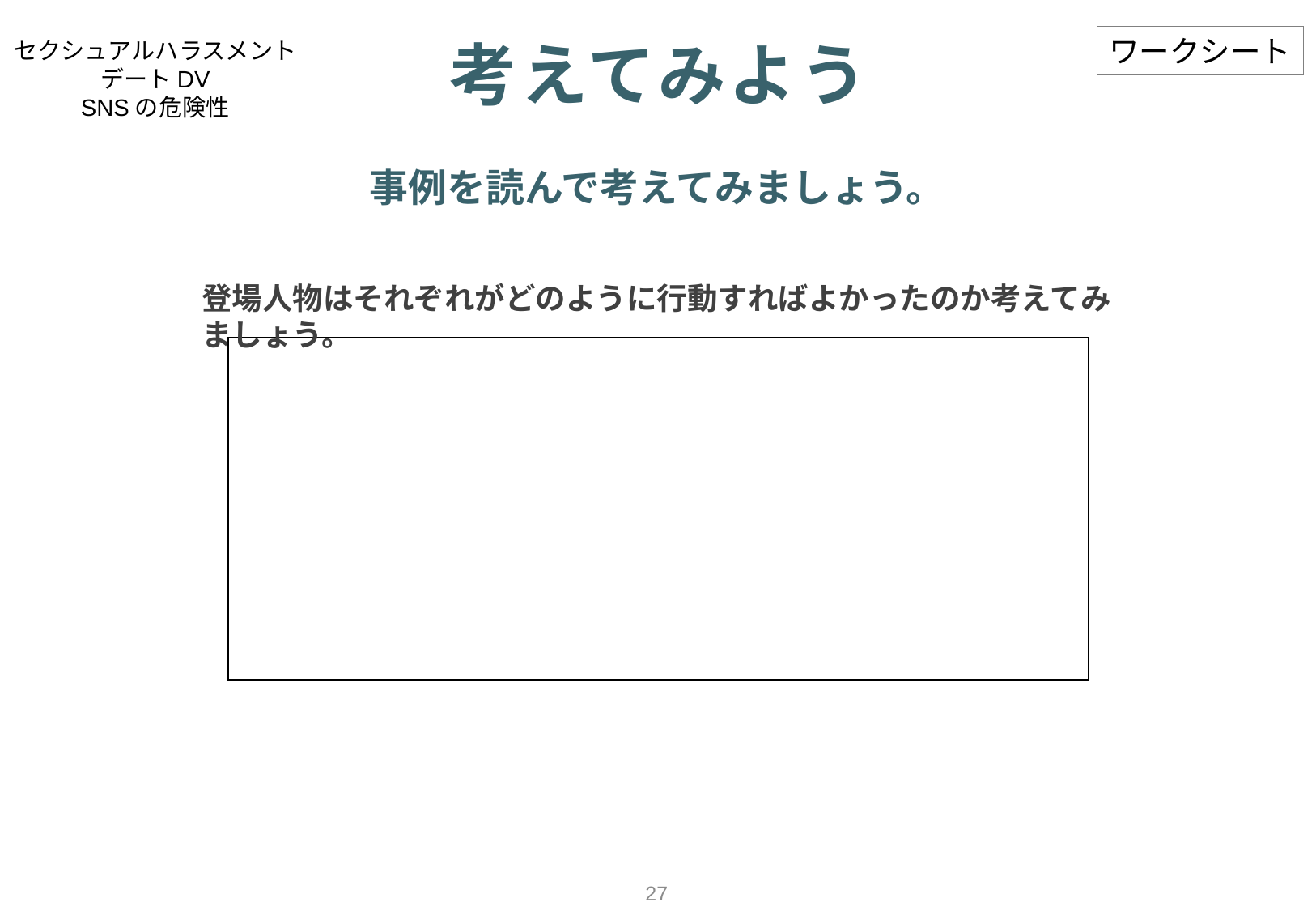

考えてみよう
ワークシート
セクシュアルハラスメント
デートDV
SNSの危険性
事例を読んで考えてみましょう。
登場人物はそれぞれがどのように行動すればよかったのか考えてみましょう。

27